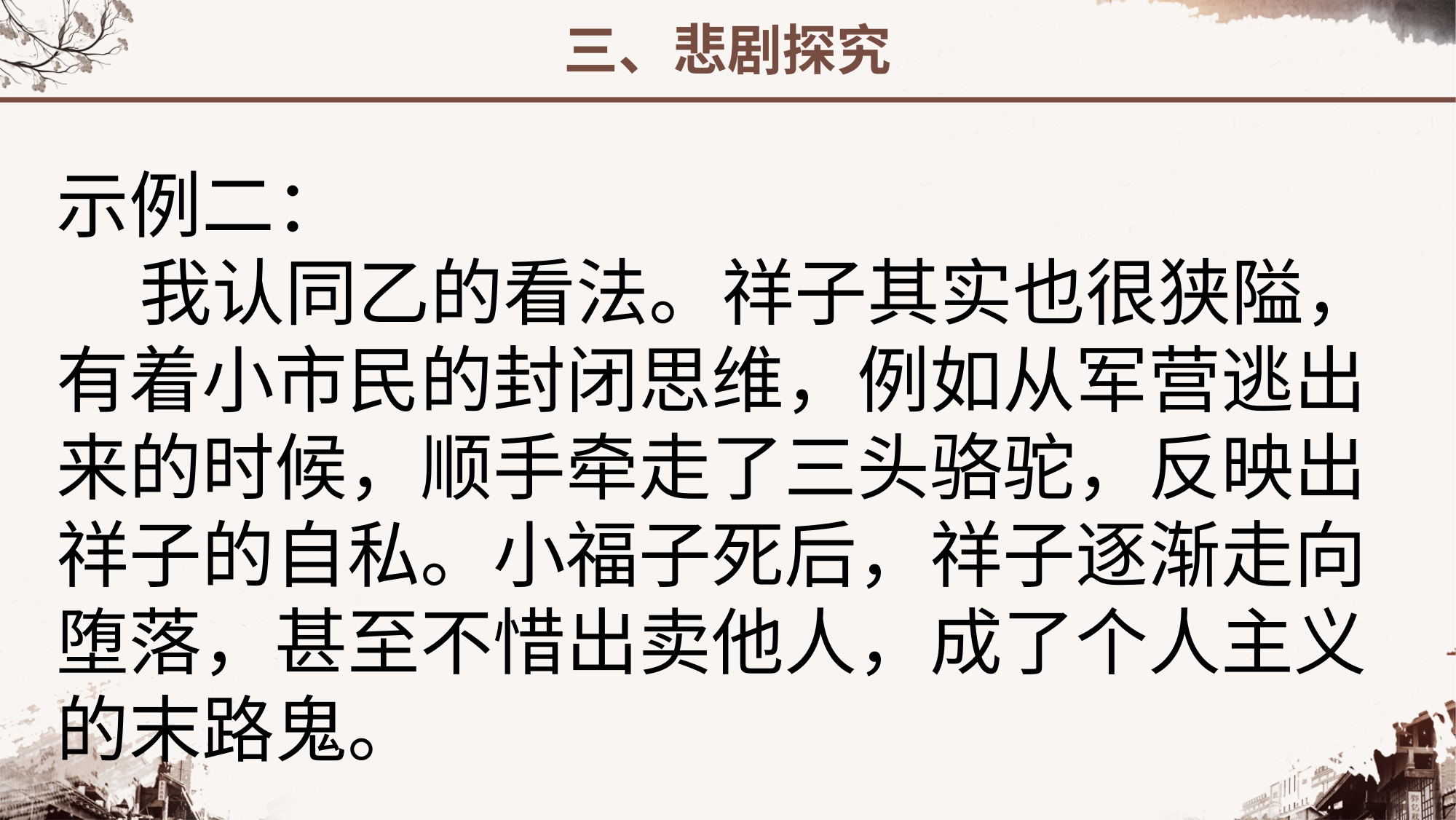

三、悲剧探究

示例二：
    我认同乙的看法。祥子其实也很狭隘，有着小市民的封闭思维，例如从军营逃出来的时候，顺手牵走了三头骆驼，反映出祥子的自私。小福子死后，祥子逐渐走向堕落，甚至不惜出卖他人，成了个人主义的末路鬼。